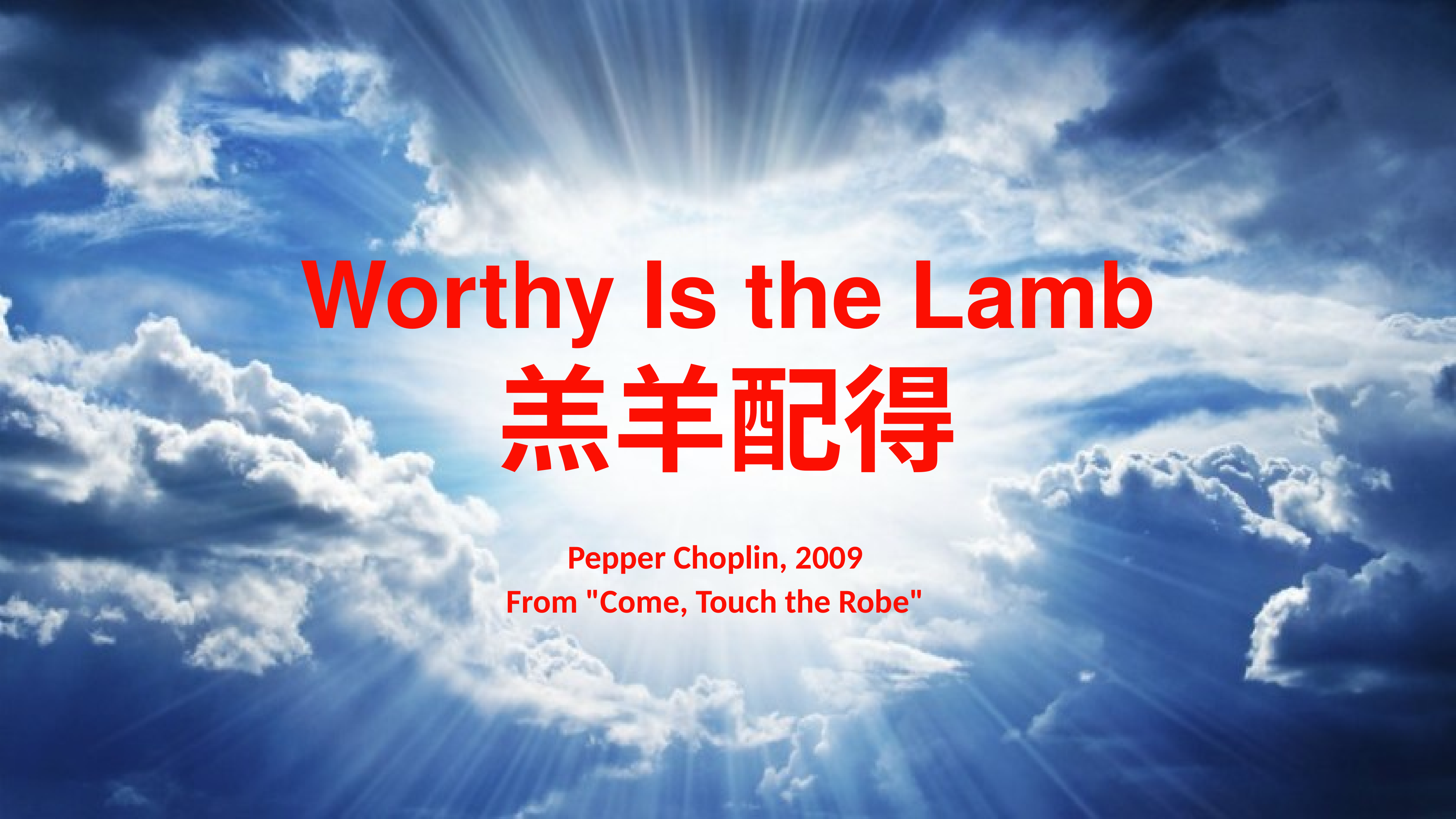

# Worthy Is the Lamb
羔羊配得
Pepper Choplin, 2009
From "Come, Touch the Robe"